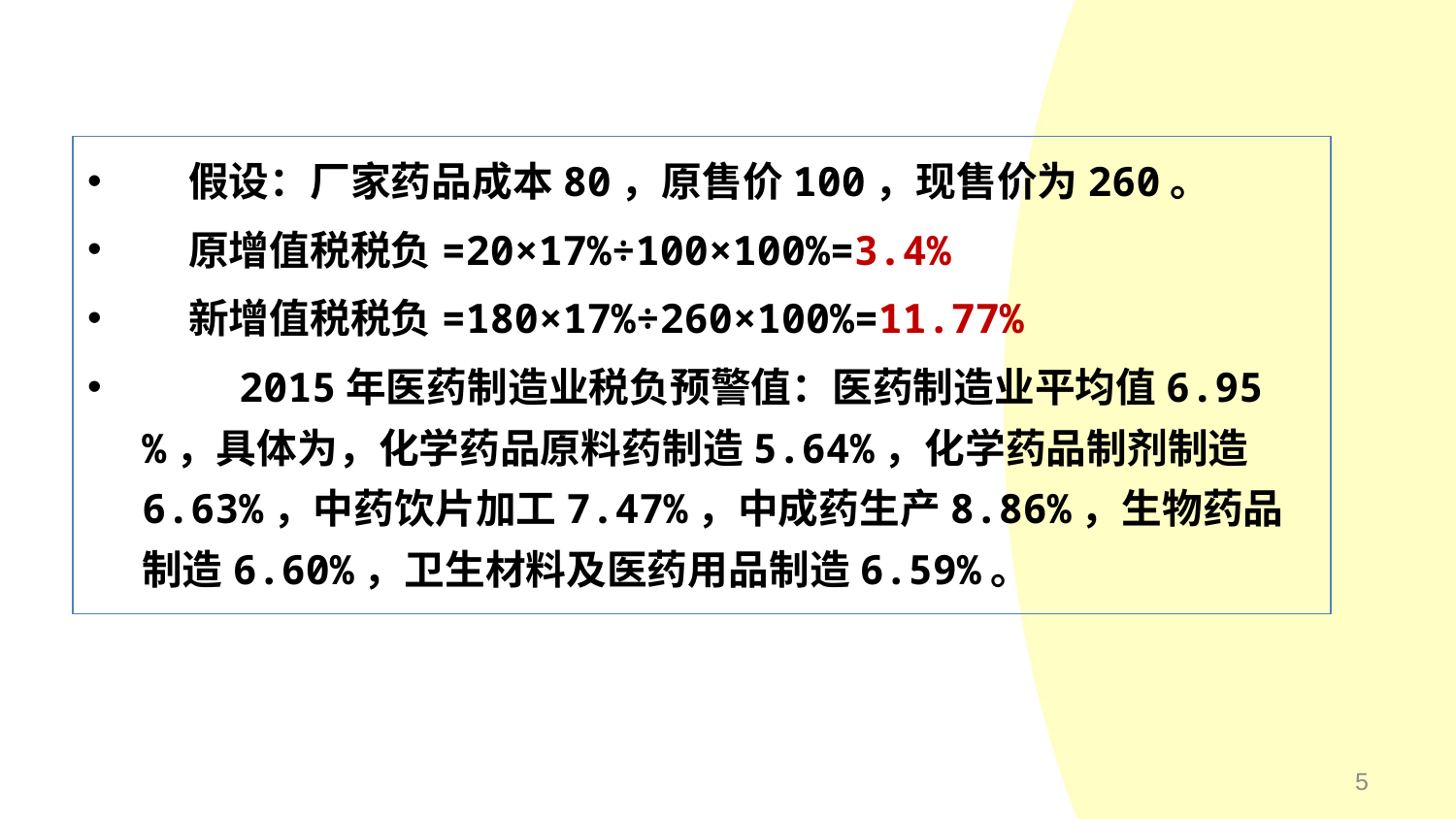

假设：厂家药品成本80，原售价100，现售价为260。
    原增值税税负=20×17%÷100×100%=3.4%
    新增值税税负=180×17%÷260×100%=11.77%
    2015年医药制造业税负预警值：医药制造业平均值6.95 %，具体为，化学药品原料药制造5.64%，化学药品制剂制造6.63%，中药饮片加工7.47%，中成药生产8.86%，生物药品制造6.60%，卫生材料及医药用品制造6.59%。
5